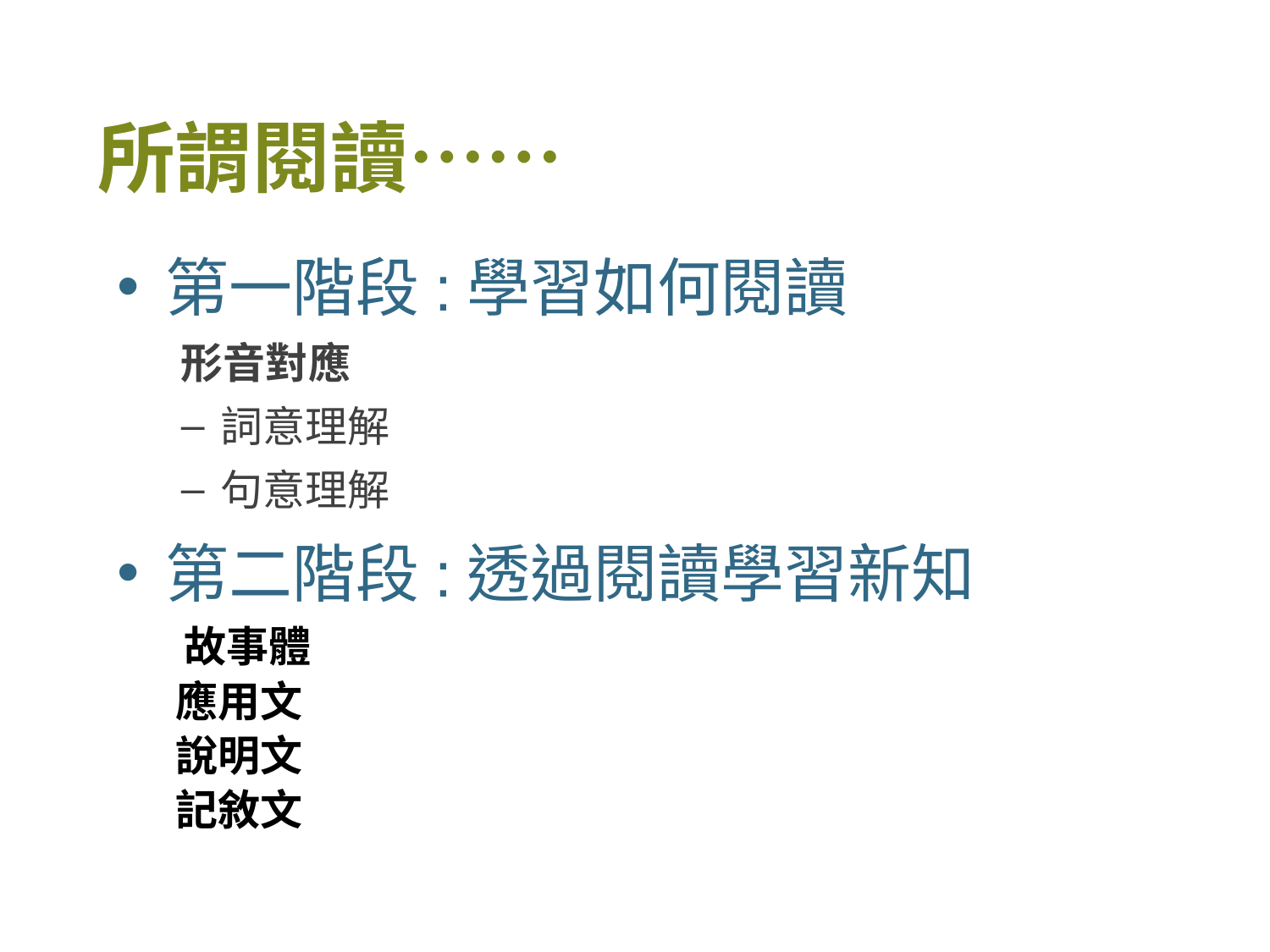

# 所謂閱讀……
第一階段:學習如何閱讀
形音對應
詞意理解
句意理解
第二階段:透過閱讀學習新知
     故事體
     應用文
     說明文
     記敘文